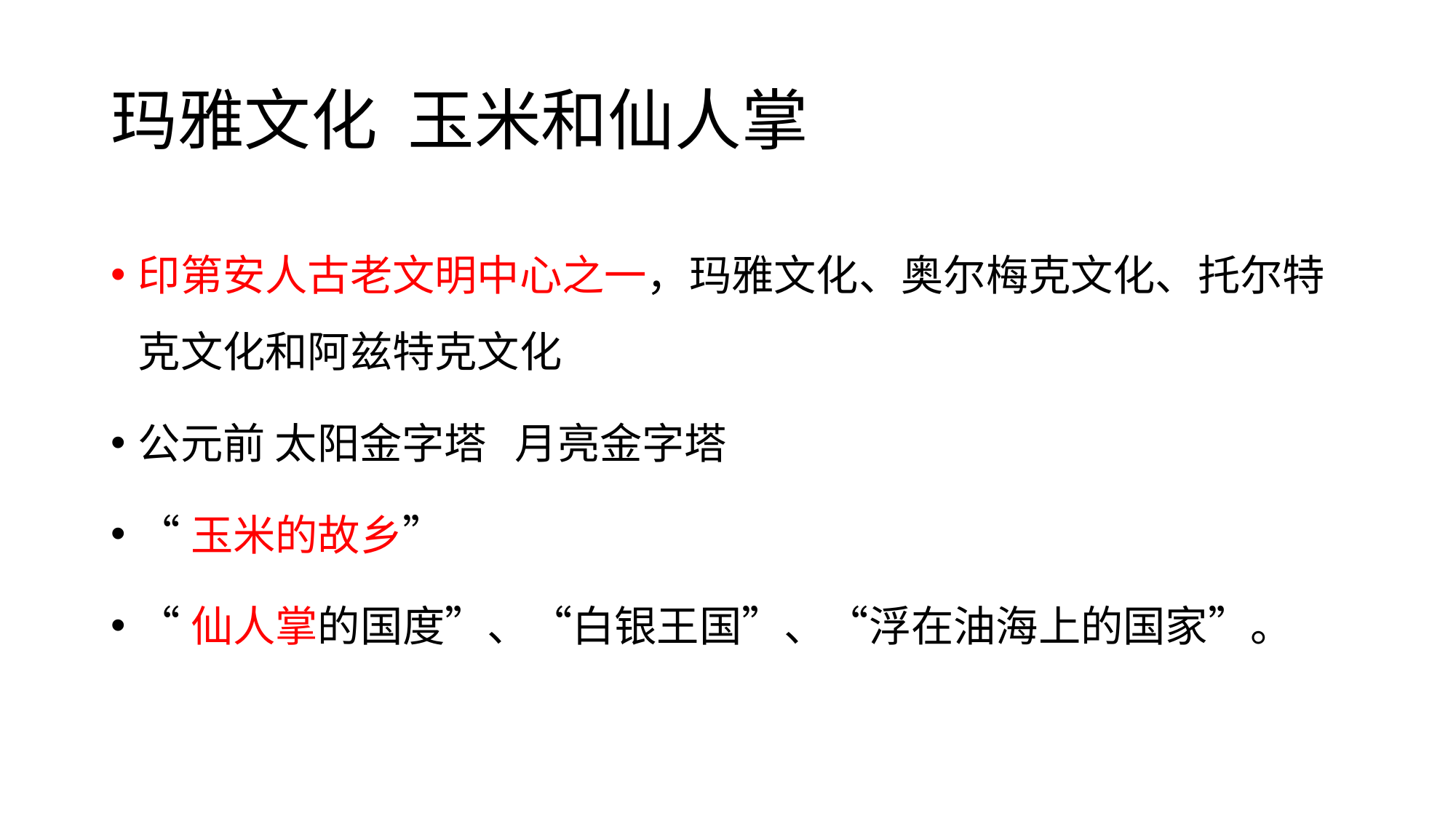

# 玛雅文化  玉米和仙人掌
印第安人古老文明中心之一，玛雅文化、奥尔梅克文化、托尔特克文化和阿兹特克文化
公元前 太阳金字塔   月亮金字塔
“玉米的故乡”
“仙人掌的国度”、“白银王国”、“浮在油海上的国家”。